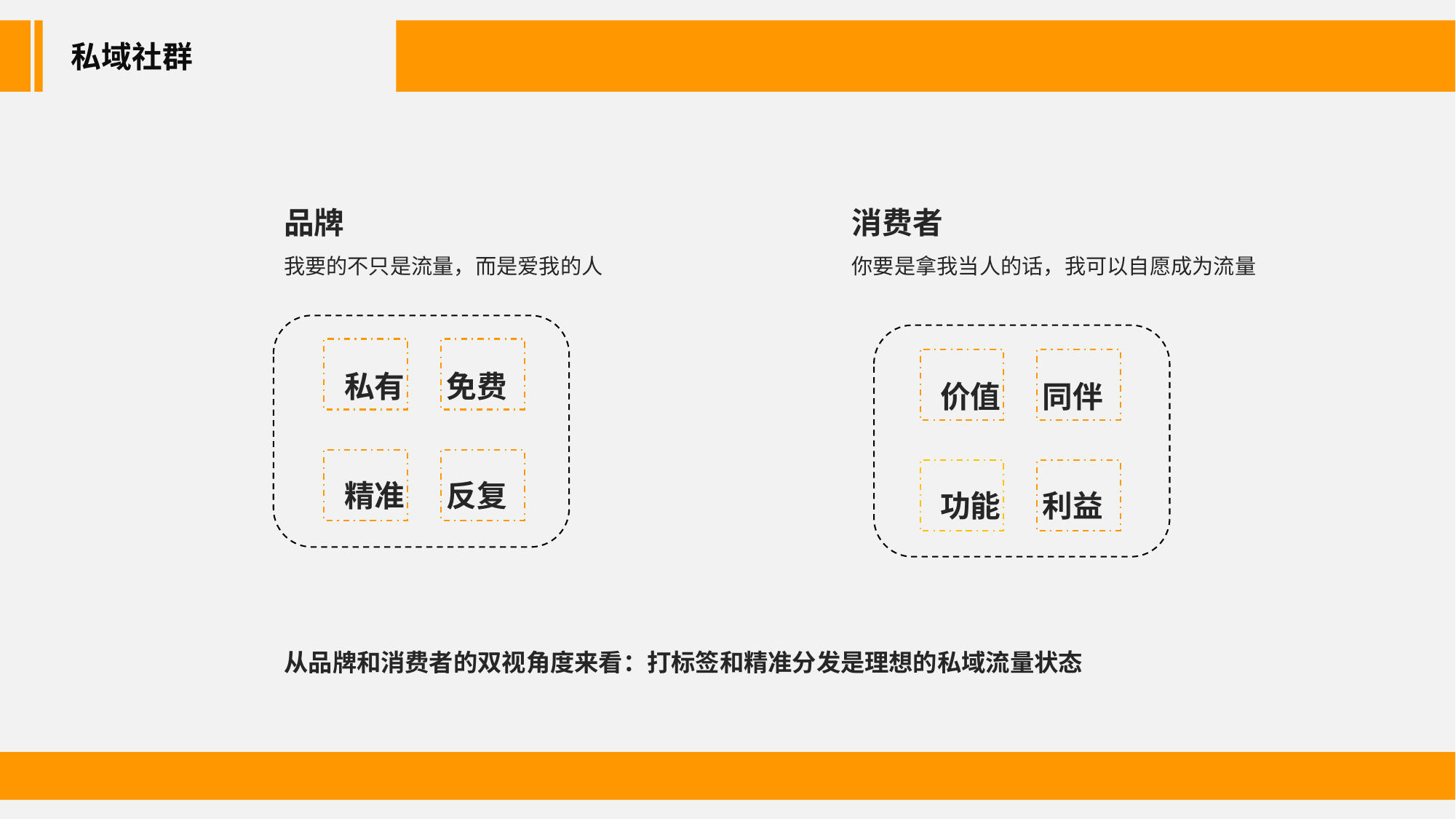

私域社群
品牌
我要的不只是流量，而是爱我的人
消费者
你要是拿我当人的话，我可以自愿成为流量
私有      免费
精准      反复
价值      同伴
功能      利益

从品牌和消费者的双视角度来看：打标签和精准分发是理想的私域流量状态